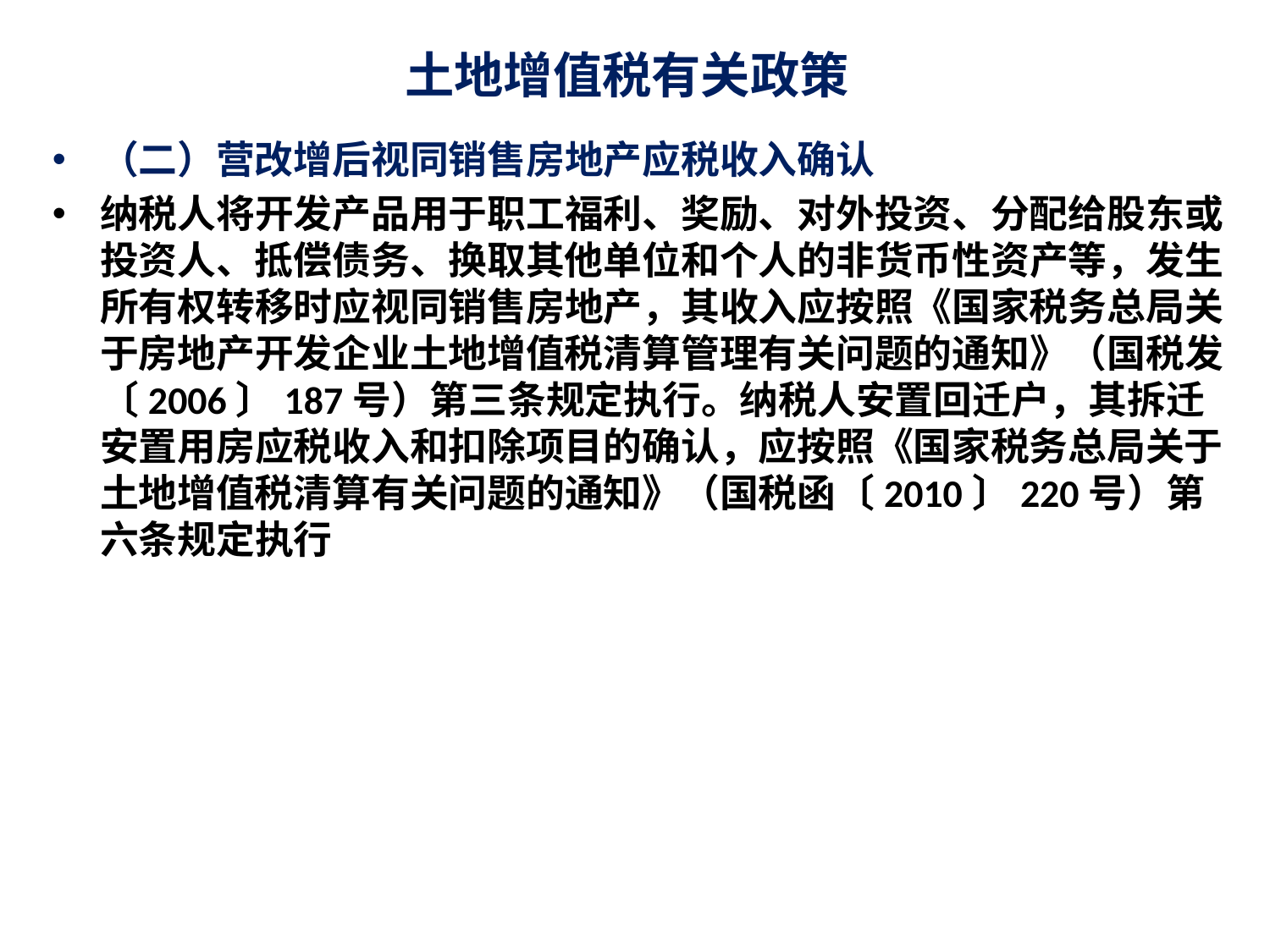

# 土地增值税有关政策
（二）营改增后视同销售房地产应税收入确认
纳税人将开发产品用于职工福利、奖励、对外投资、分配给股东或投资人、抵偿债务、换取其他单位和个人的非货币性资产等，发生所有权转移时应视同销售房地产，其收入应按照《国家税务总局关于房地产开发企业土地增值税清算管理有关问题的通知》（国税发〔2006〕187号）第三条规定执行。纳税人安置回迁户，其拆迁安置用房应税收入和扣除项目的确认，应按照《国家税务总局关于土地增值税清算有关问题的通知》（国税函〔2010〕220号）第六条规定执行